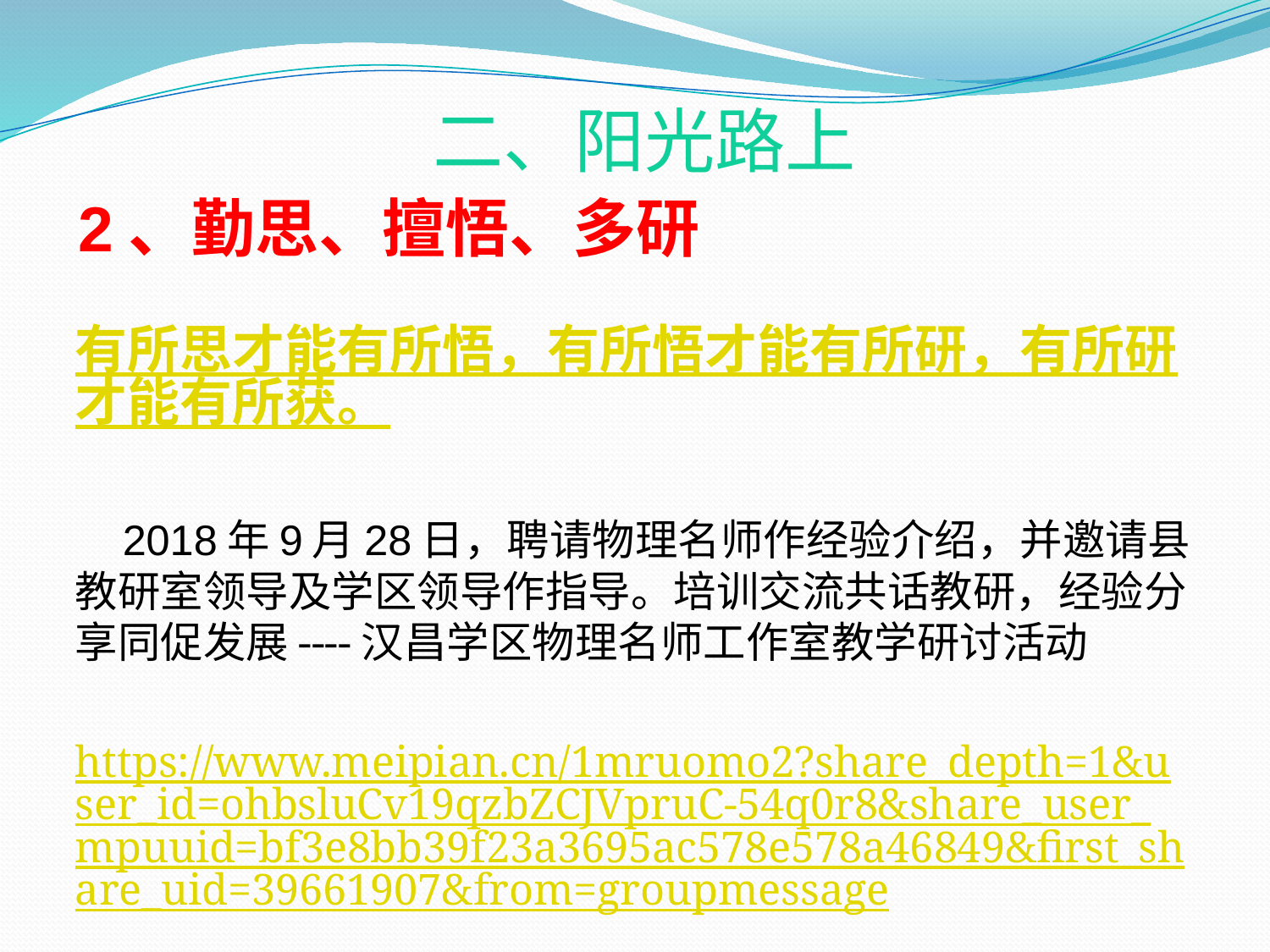

# 二、阳光路上
2、勤思、擅悟、多研
有所思才能有所悟，有所悟才能有所研，有所研才能有所获。

    2018年9月28日，聘请物理名师作经验介绍，并邀请县教研室领导及学区领导作指导。培训交流共话教研，经验分享同促发展----汉昌学区物理名师工作室教学研讨活动

https://www.meipian.cn/1mruomo2?share_depth=1&user_id=ohbsluCv19qzbZCJVpruC-54q0r8&share_user_mpuuid=bf3e8bb39f23a3695ac578e578a46849&first_share_uid=39661907&from=groupmessage

https://moment.rednet.cn/rednetcms/news/20180929/1432898.html